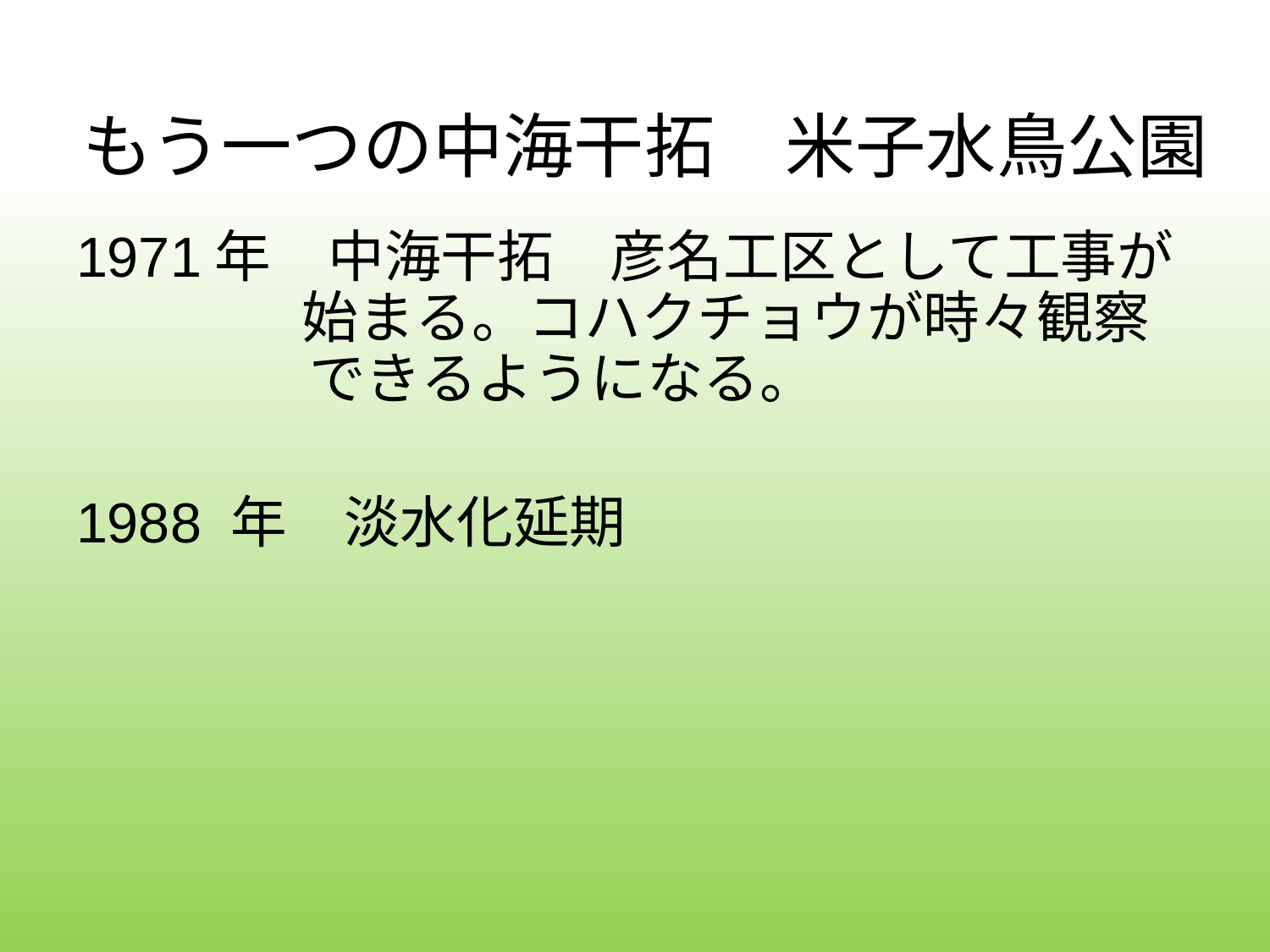

# もう一つの中海干拓　米子水鳥公園
1971年　中海干拓　彦名工区として工事が　　　　始まる。コハクチョウが時々観察
              できるようになる。

1988 年　淡水化延期